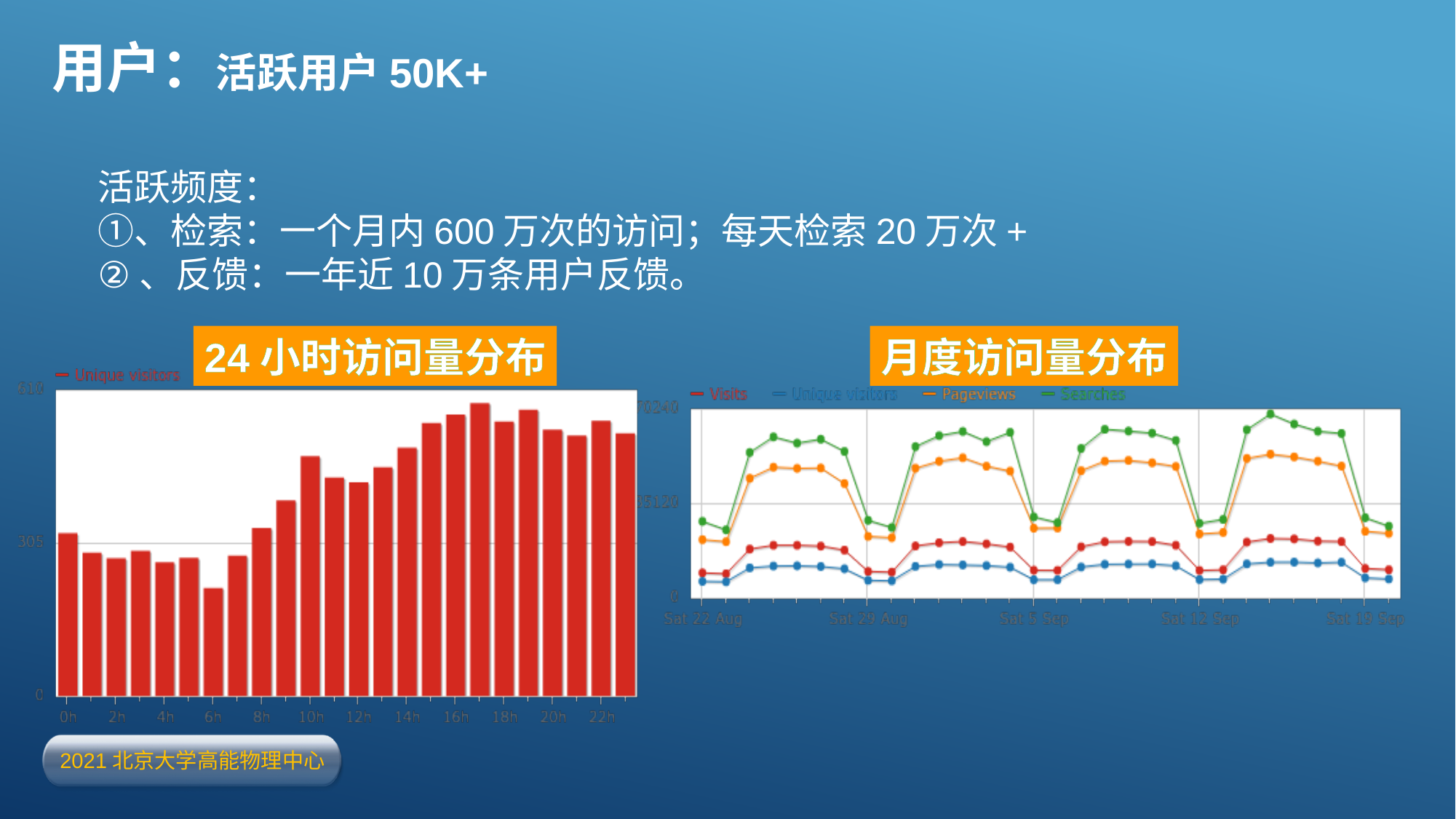

# 用户：活跃用户50K+
活跃频度：
①、检索：一个月内600万次的访问；每天检索20万次+
②、反馈：一年近10万条用户反馈。
月度访问量分布
24小时访问量分布